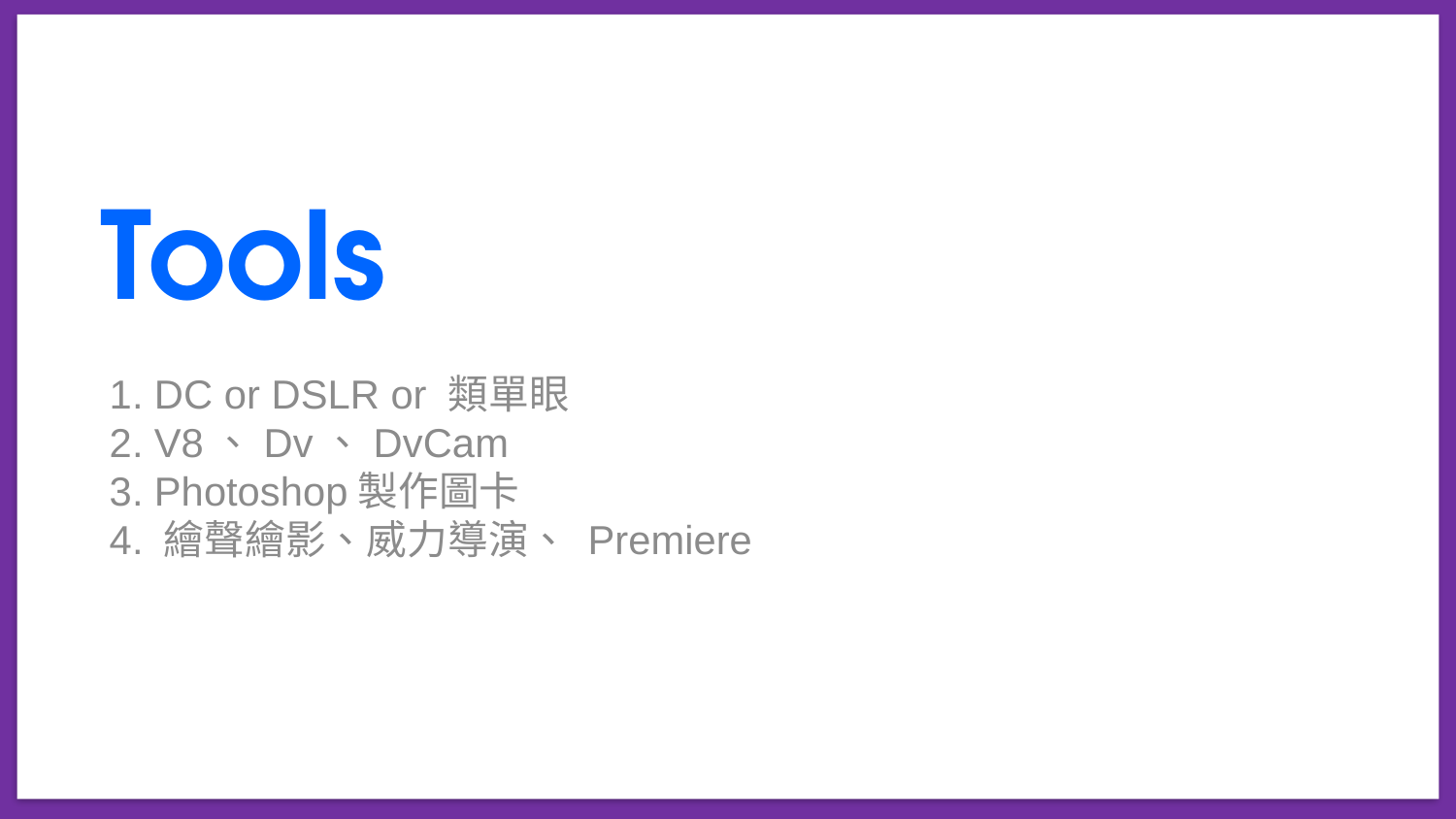

Tools
1. DC or DSLR or 類單眼
2. V8、Dv、DvCam
3. Photoshop製作圖卡
4. 繪聲繪影、威力導演、 Premiere